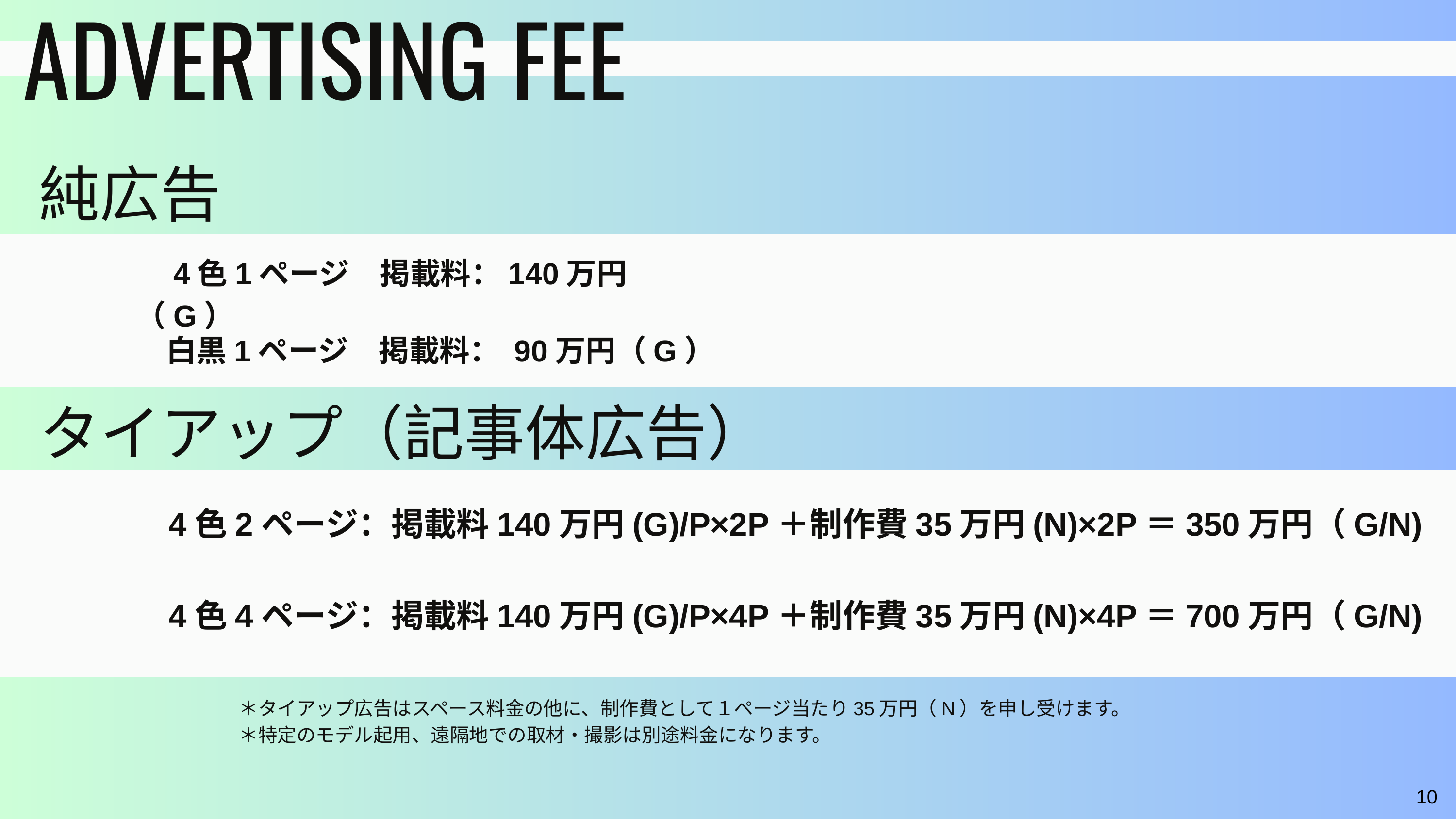

ADVERTISING FEE

純広告

　4色1ページ　掲載料：140万円（G）

　白黒1ページ　掲載料： 90万円（G）

タイアップ（記事体広告）

 4色2ページ：掲載料140万円(G)/P×2P＋制作費35万円(N)×2P＝350万円（G/N)

 4色4ページ：掲載料140万円(G)/P×4P＋制作費35万円(N)×4P＝700万円（G/N)

 ＊タイアップ広告はスペース料金の他に、制作費として１ページ当たり35万円（N）を申し受けます。
 ＊特定のモデル起用、遠隔地での取材・撮影は別途料金になります。
10